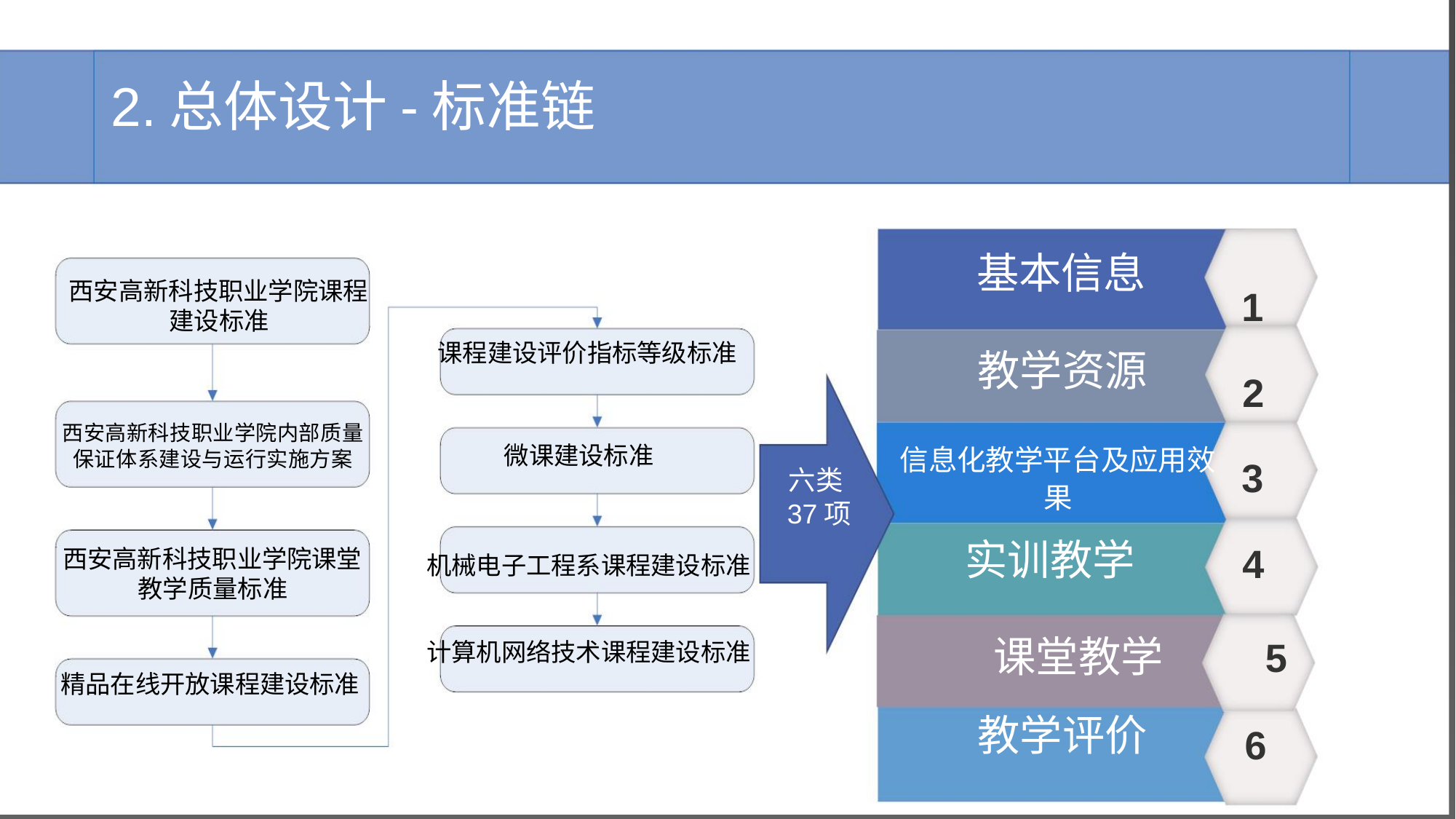

2.总体设计-标准链
基本信息
西安高新科技职业学院课程
建设标准
1
2
3
4
课程建设评价指标等级标准
教学资源
西安高新科技职业学院内部质量
保证体系建设与运行实施方案
微课建设标准
信息化教学平台及应用效
果
六类
37项
实训教学
西安高新科技职业学院课堂
教学质量标准
机械电子工程系课程建设标准
计算机网络技术课程建设标准
课堂教学 5
教学评价
精品在线开放课程建设标准
6